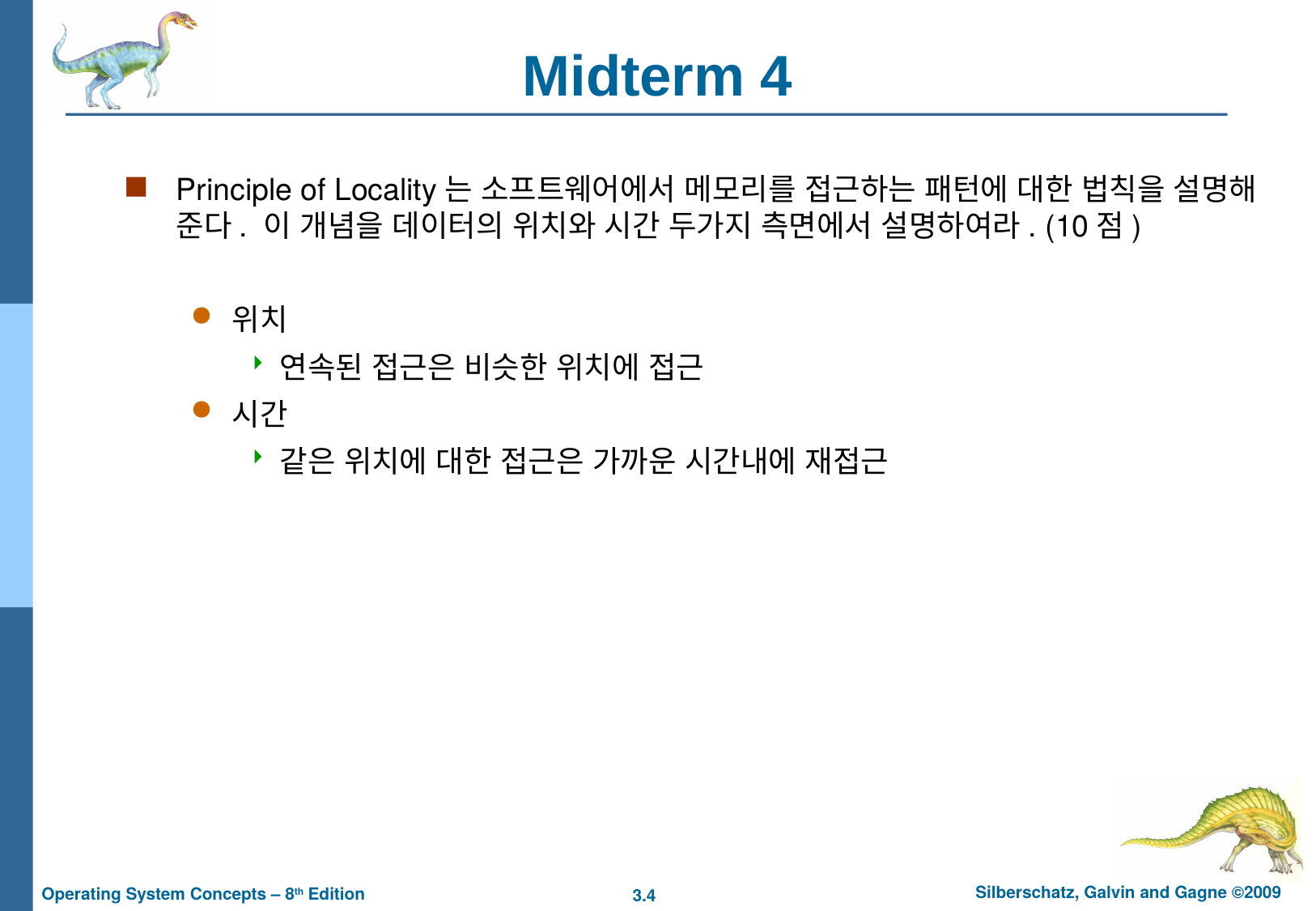

# Midterm 4
Principle of Locality는 소프트웨어에서 메모리를 접근하는 패턴에 대한 법칙을 설명해 준다. 이 개념을 데이터의 위치와 시간 두가지 측면에서 설명하여라. (10점)

위치
연속된 접근은 비슷한 위치에 접근
시간
같은 위치에 대한 접근은 가까운 시간내에 재접근